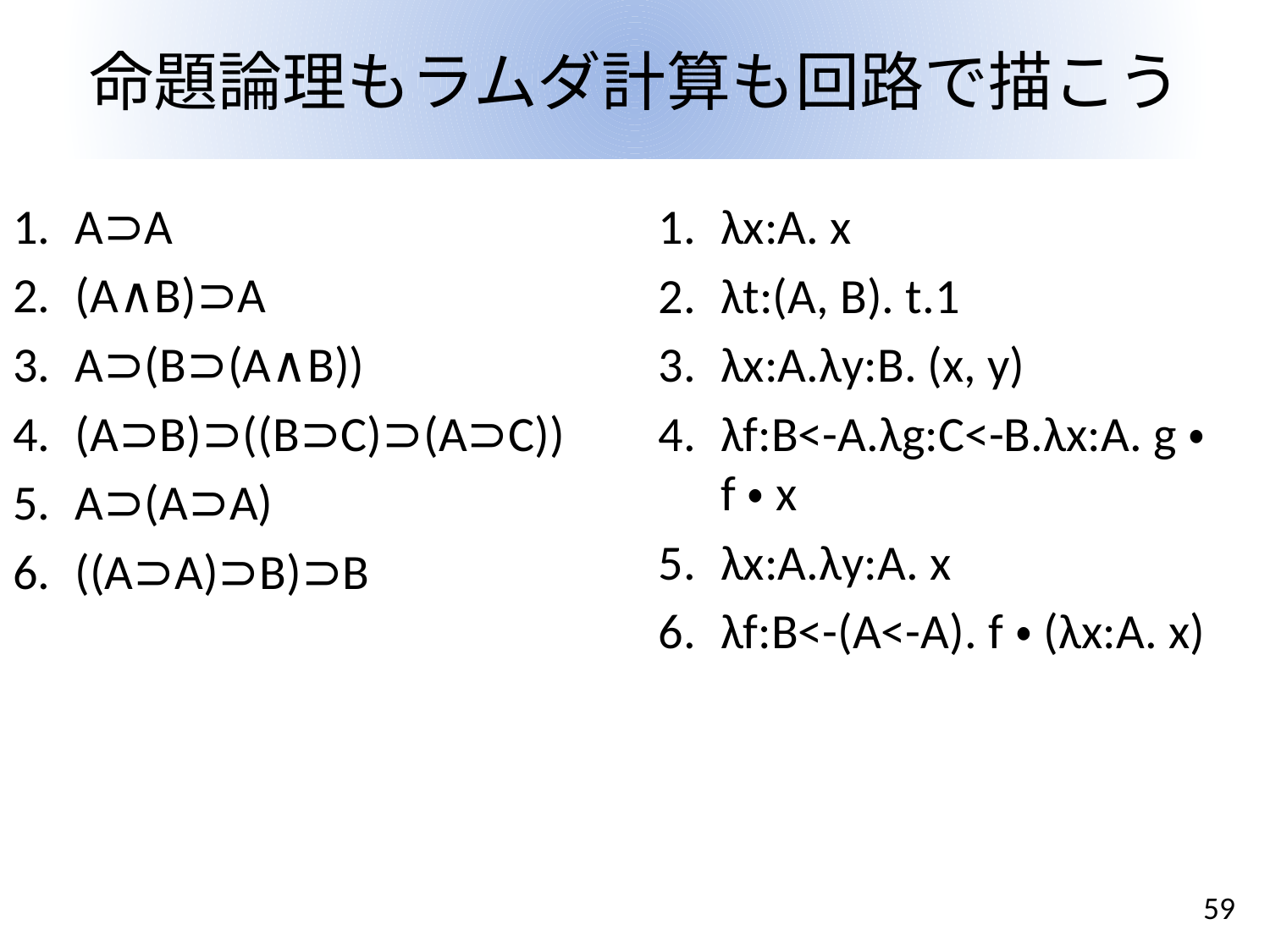

# 命題論理もラムダ計算も回路で描こう
A⊃A
(A∧B)⊃A
A⊃(B⊃(A∧B))
(A⊃B)⊃((B⊃C)⊃(A⊃C))
A⊃(A⊃A)
((A⊃A)⊃B)⊃B
λx:A. x
λt:(A, B). t.1
λx:A.λy:B. (x, y)
λf:B<-A.λg:C<-B.λx:A. g・f・x
λx:A.λy:A. x
λf:B<-(A<-A). f・(λx:A. x)
59